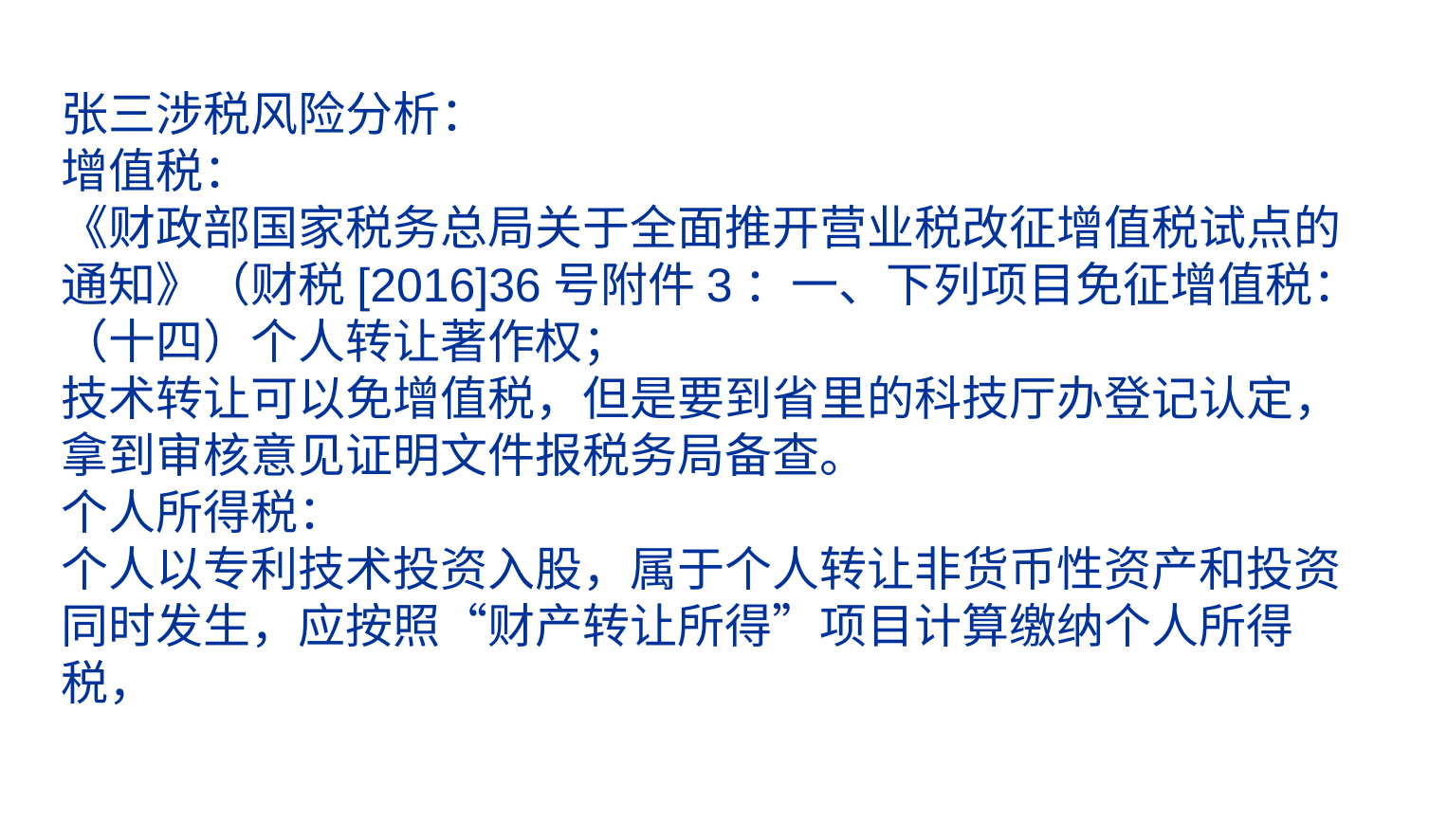

# 张三涉税风险分析： 增值税： 《财政部国家税务总局关于全面推开营业税改征增值税试点的通知》（财税[2016]36号附件3：一、下列项目免征增值税： （十四）个人转让著作权； 技术转让可以免增值税，但是要到省里的科技厅办登记认定，拿到审核意见证明文件报税务局备查。 个人所得税： 个人以专利技术投资入股，属于个人转让非货币性资产和投资同时发生，应按照“财产转让所得”项目计算缴纳个人所得税，